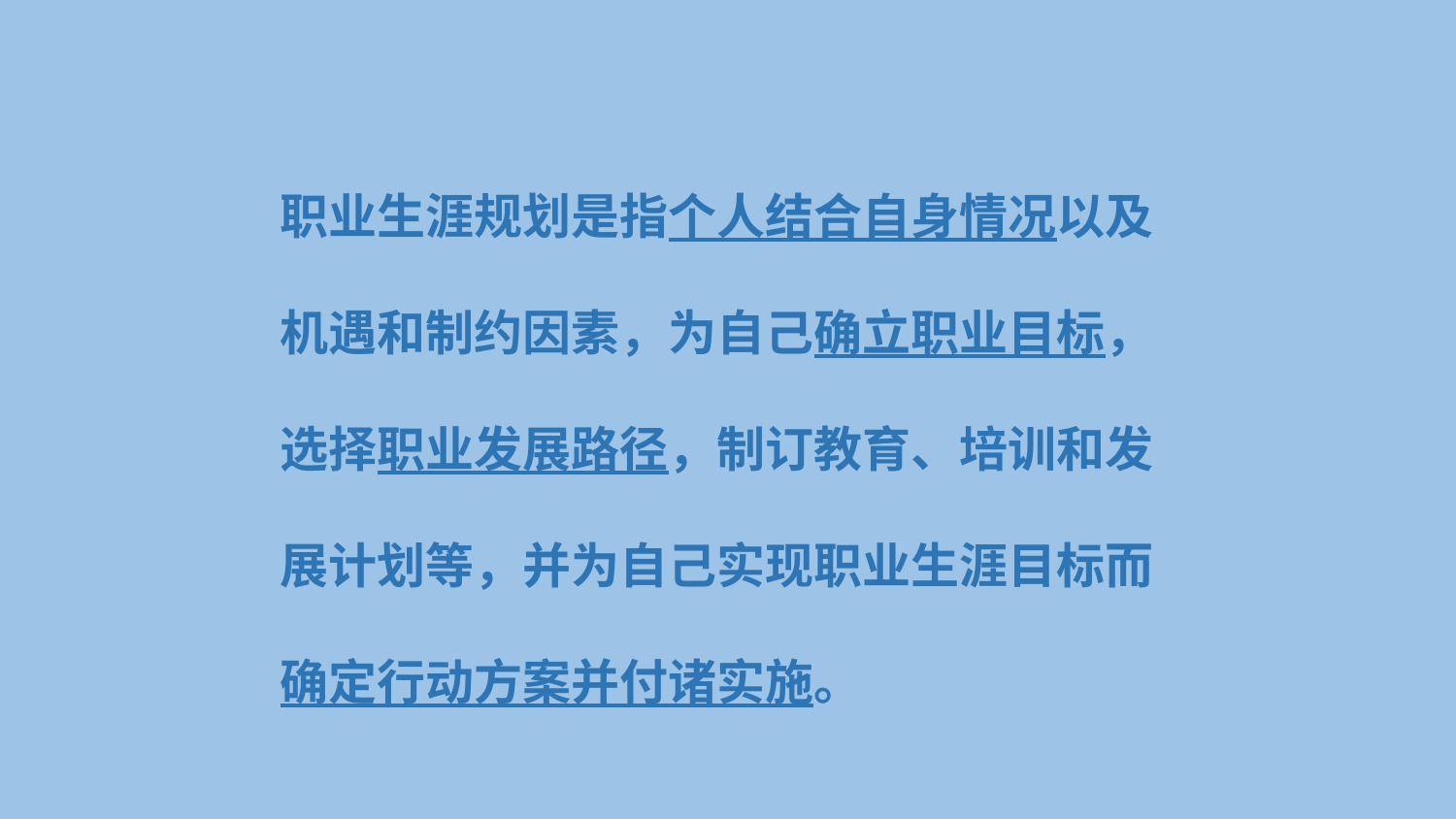

职业生涯规划是指个人结合自身情况以及机遇和制约因素，为自己确立职业目标，选择职业发展路径，制订教育、培训和发展计划等，并为自己实现职业生涯目标而确定行动方案并付诸实施。